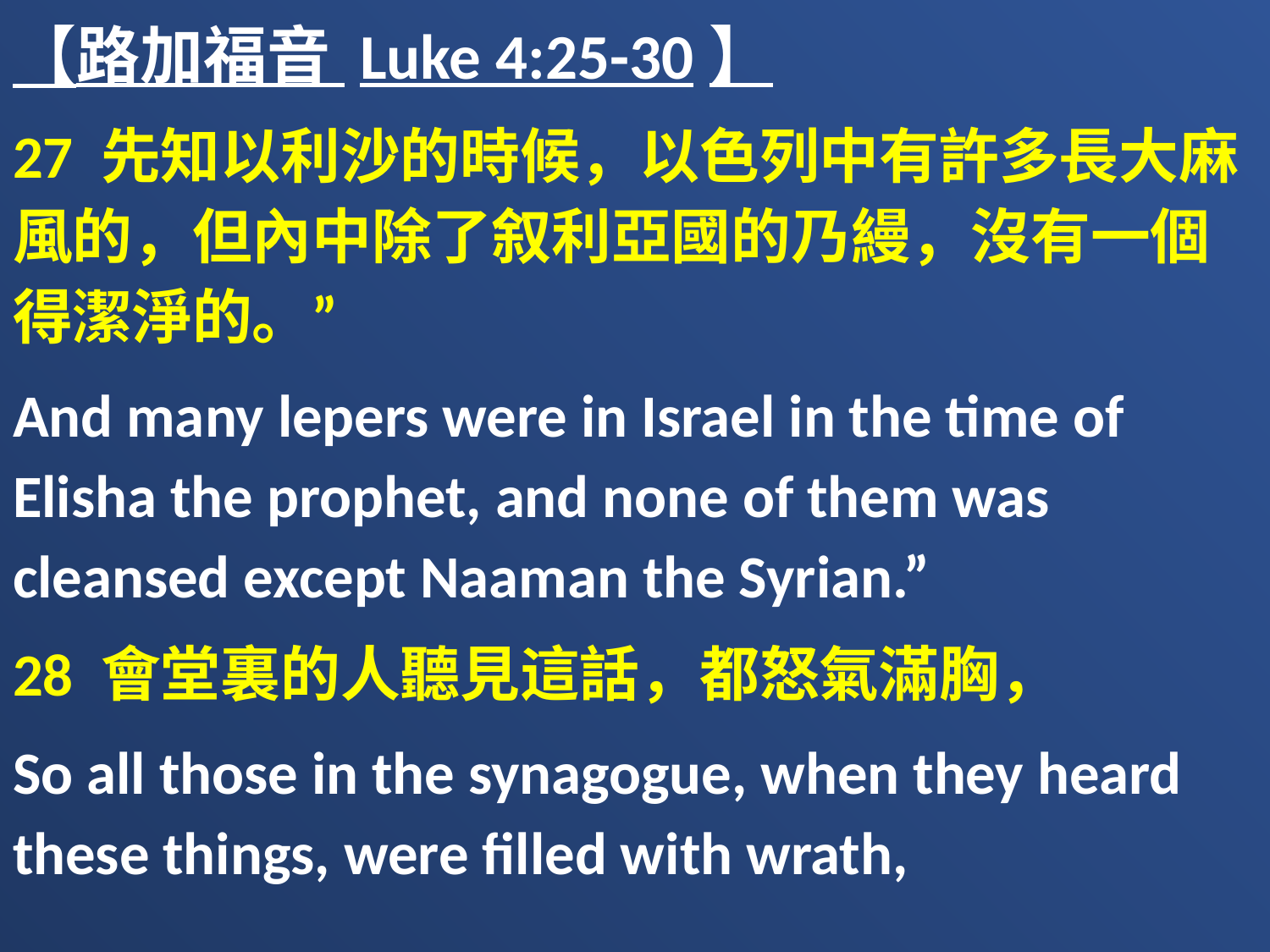

【路加福音 Luke 4:25-30】
27 先知以利沙的時候，以色列中有許多長大麻風的，但內中除了叙利亞國的乃縵，沒有一個得潔淨的。”
And many lepers were in Israel in the time of Elisha the prophet, and none of them was cleansed except Naaman the Syrian.”
28 會堂裏的人聽見這話，都怒氣滿胸，
So all those in the synagogue, when they heard these things, were filled with wrath,